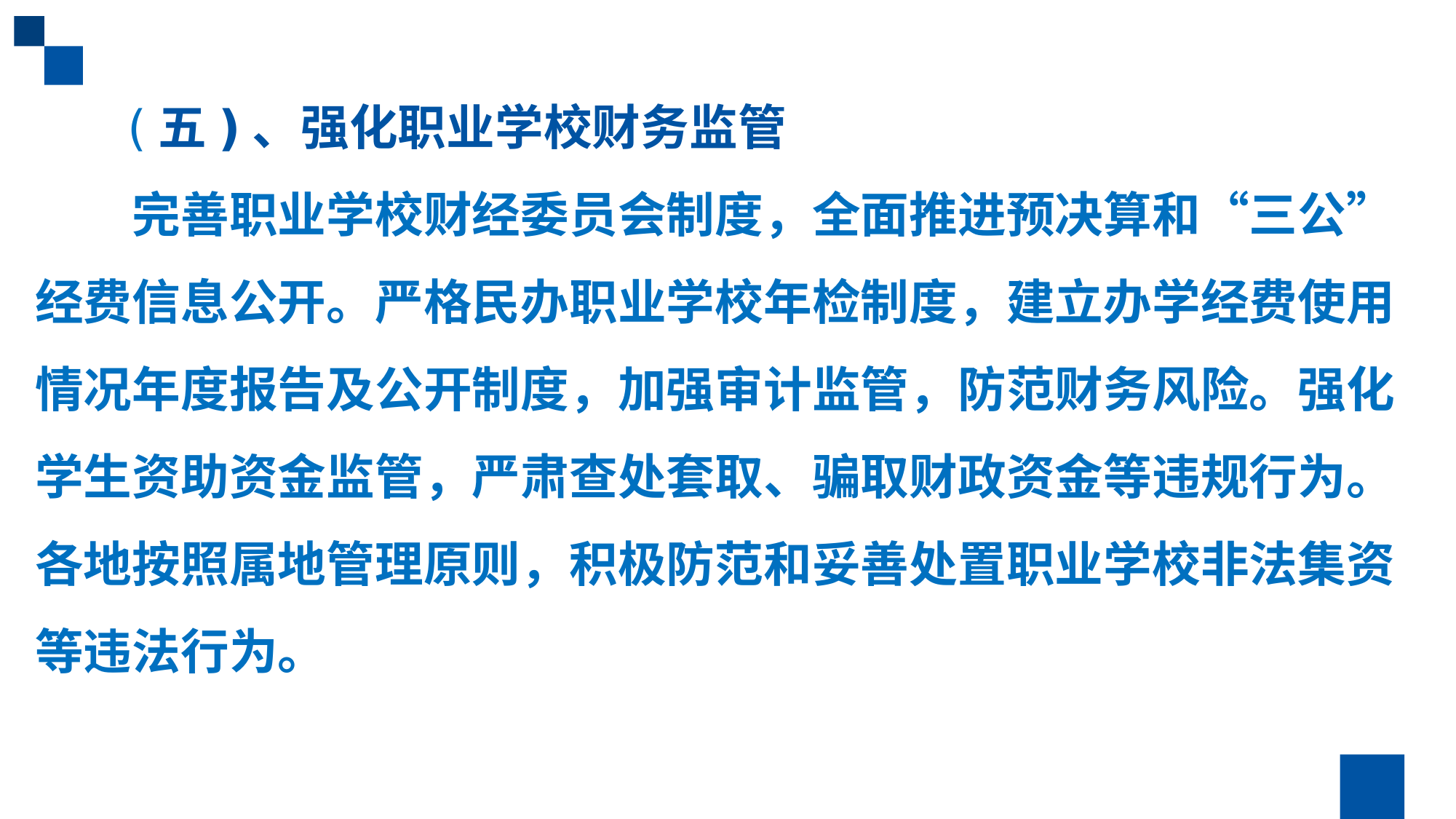

(五)、强化职业学校财务监管
　　完善职业学校财经委员会制度，全面推进预决算和“三公”经费信息公开。严格民办职业学校年检制度，建立办学经费使用情况年度报告及公开制度，加强审计监管，防范财务风险。强化学生资助资金监管，严肃查处套取、骗取财政资金等违规行为。各地按照属地管理原则，积极防范和妥善处置职业学校非法集资等违法行为。

131